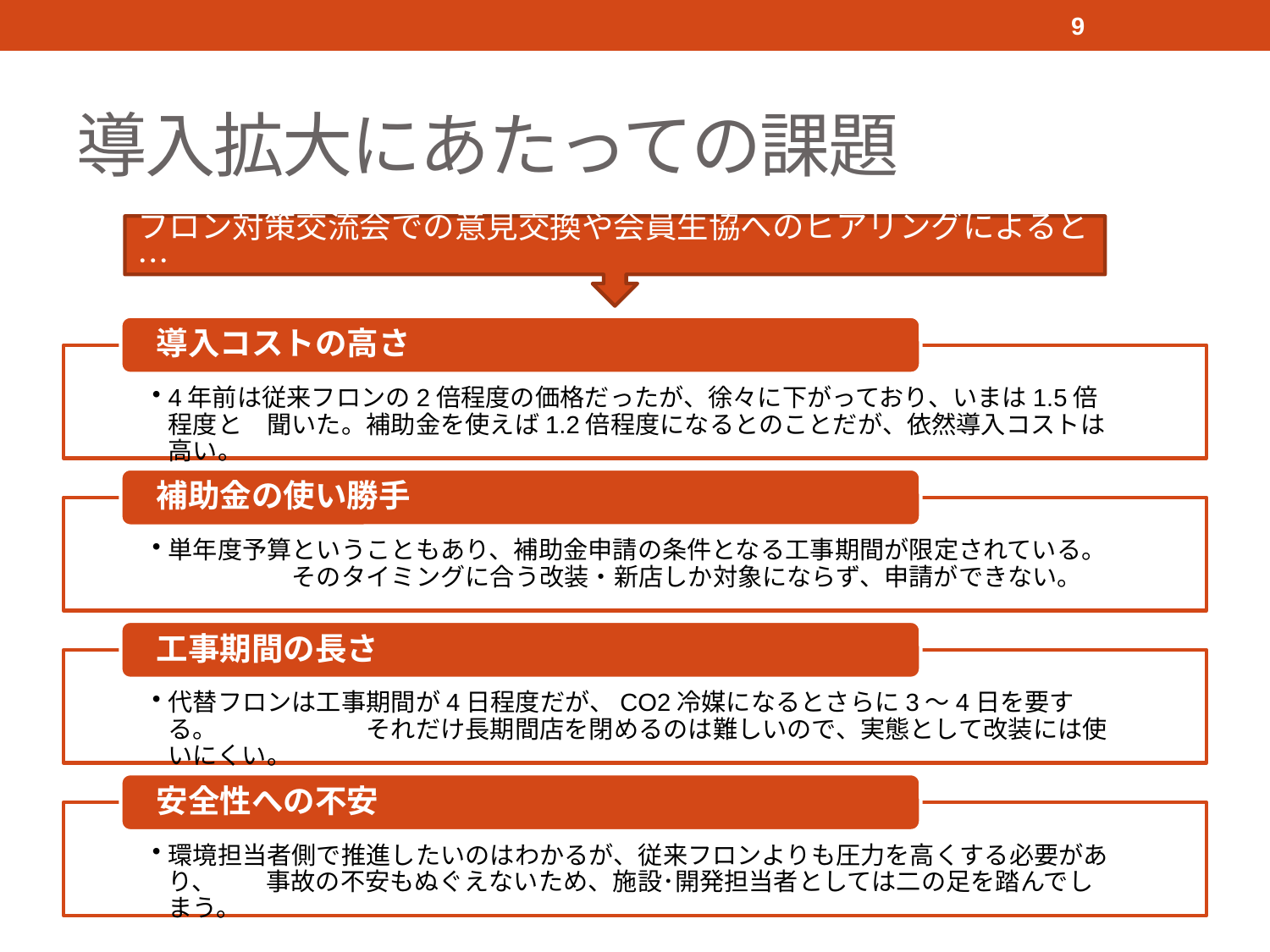

9
# 導入拡大にあたっての課題
フロン対策交流会での意見交換や会員生協へのヒアリングによると…
4年前は従来フロンの2倍程度の価格だったが、徐々に下がっており、いまは1.5倍程度と　聞いた。補助金を使えば1.2倍程度になるとのことだが、依然導入コストは高い。
導入コストの高さ
単年度予算ということもあり、補助金申請の条件となる工事期間が限定されている。　　　　　そのタイミングに合う改装・新店しか対象にならず、申請ができない。
補助金の使い勝手
代替フロンは工事期間が4日程度だが、CO2冷媒になるとさらに3～4日を要する。　　　　　　それだけ長期間店を閉めるのは難しいので、実態として改装には使いにくい。
工事期間の長さ
環境担当者側で推進したいのはわかるが、従来フロンよりも圧力を高くする必要があり、　　事故の不安もぬぐえないため、施設･開発担当者としては二の足を踏んでしまう。
安全性への不安